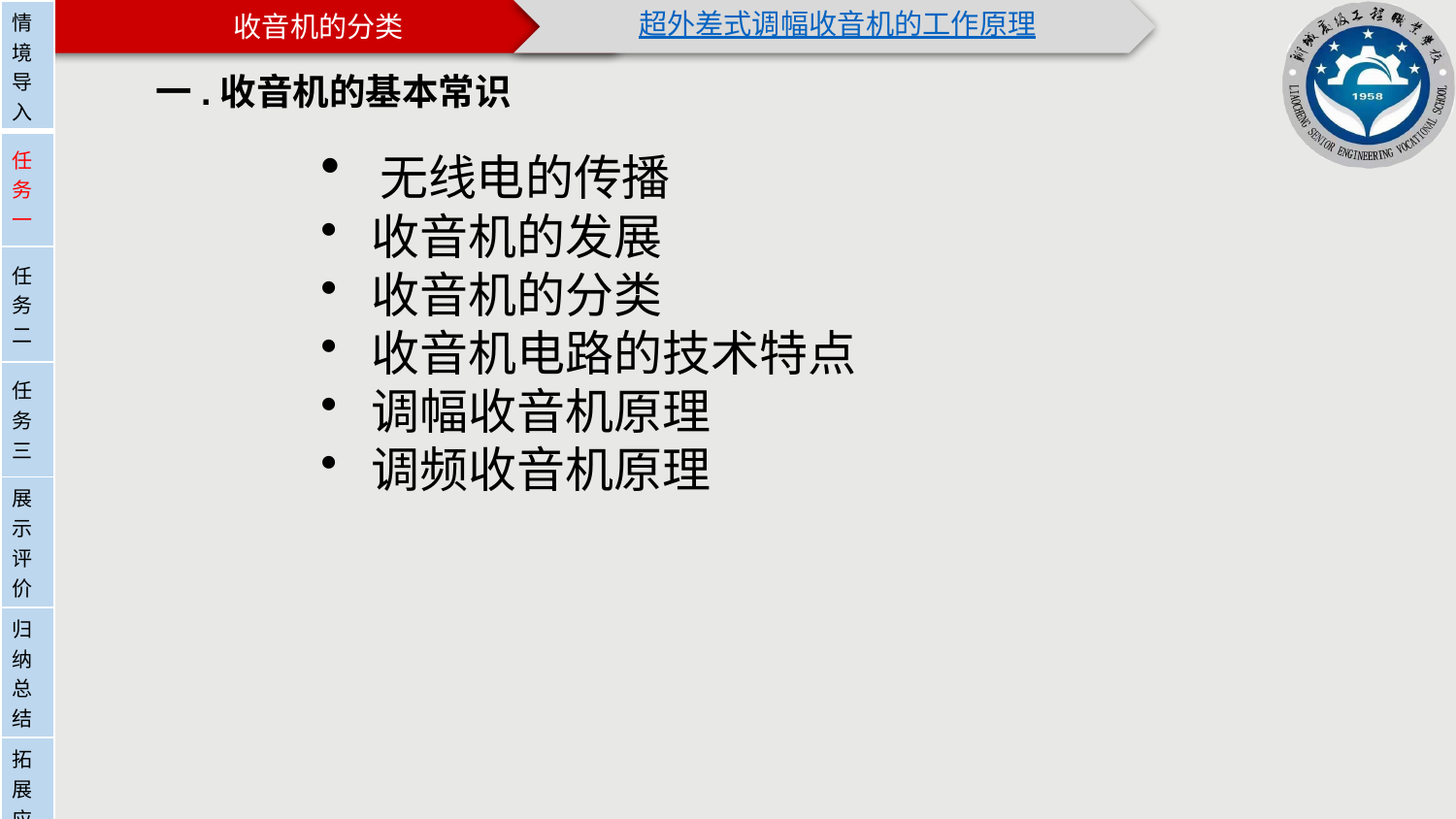

| 情境导入 |
| --- |
| 任务一 |
| 任务二 |
| 任务三 |
| 展示评价 |
| 归纳总结 |
| 拓展应用 |
收音机的分类
超外差式调幅收音机的工作原理
一.收音机的基本常识
  无线电的传播
  收音机的发展
  收音机的分类
  收音机电路的技术特点
  调幅收音机原理
  调频收音机原理
12